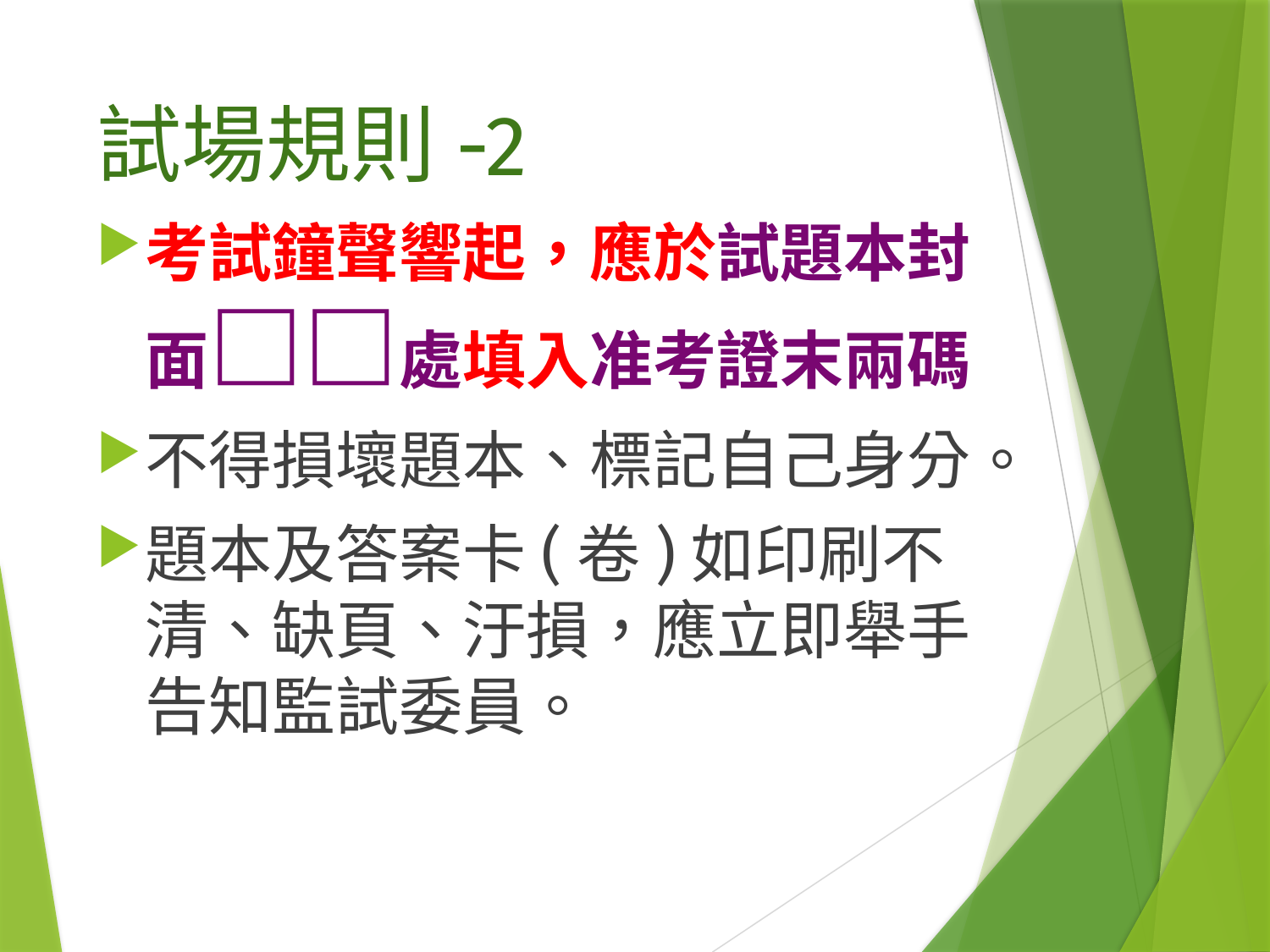

# 試場規則-2
考試鐘聲響起，應於試題本封面□□處填入准考證末兩碼
不得損壞題本、標記自己身分。
題本及答案卡(卷)如印刷不清、缺頁、汙損，應立即舉手告知監試委員。